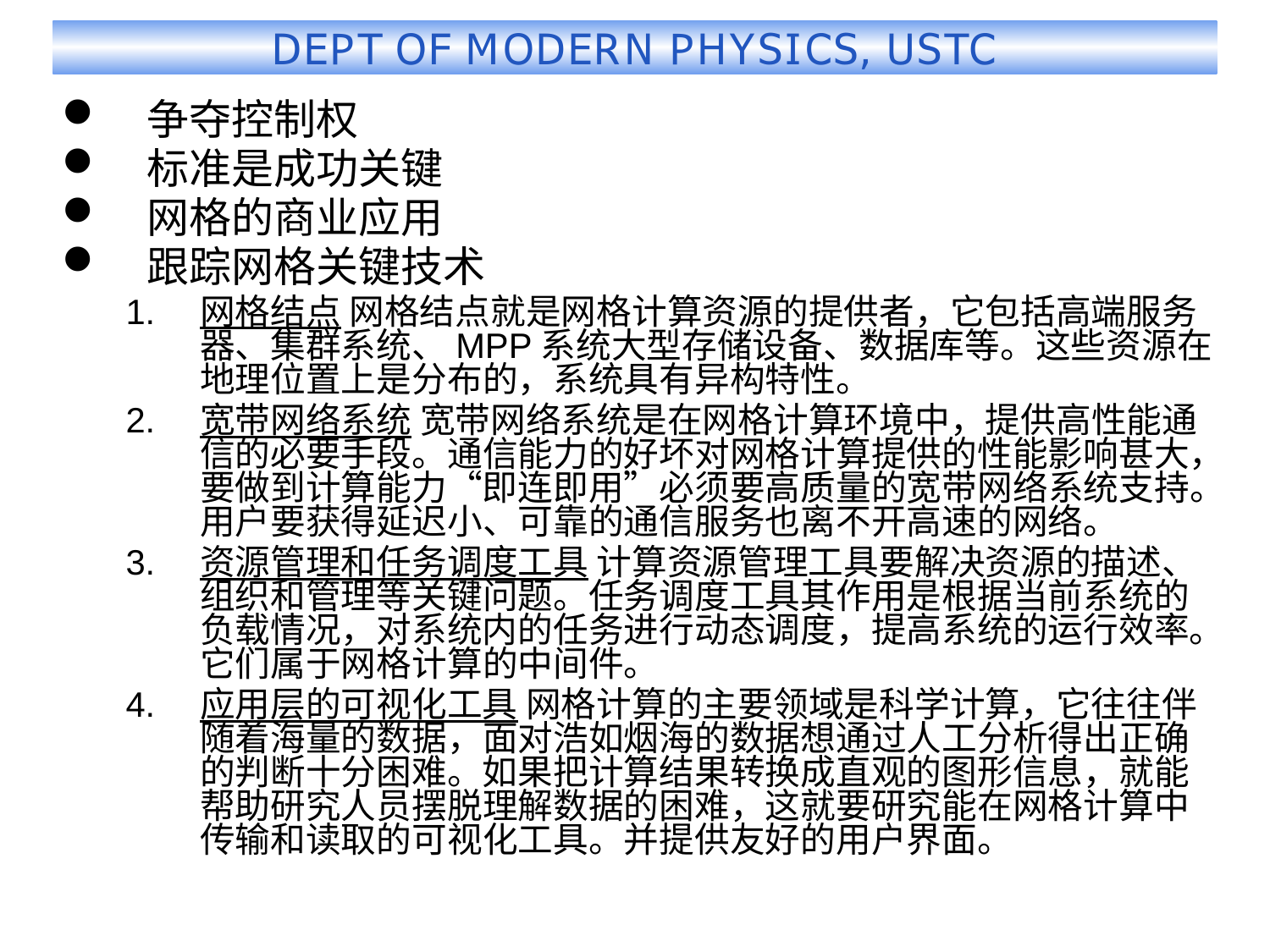

#
争夺控制权
标准是成功关键
网格的商业应用
跟踪网格关键技术
网格结点 网格结点就是网格计算资源的提供者，它包括高端服务器、集群系统、MPP系统大型存储设备、数据库等。这些资源在地理位置上是分布的，系统具有异构特性。
宽带网络系统 宽带网络系统是在网格计算环境中，提供高性能通信的必要手段。通信能力的好坏对网格计算提供的性能影响甚大，要做到计算能力“即连即用”必须要高质量的宽带网络系统支持。用户要获得延迟小、可靠的通信服务也离不开高速的网络。
资源管理和任务调度工具 计算资源管理工具要解决资源的描述、组织和管理等关键问题。任务调度工具其作用是根据当前系统的负载情况，对系统内的任务进行动态调度，提高系统的运行效率。它们属于网格计算的中间件。
应用层的可视化工具 网格计算的主要领域是科学计算，它往往伴随着海量的数据，面对浩如烟海的数据想通过人工分析得出正确的判断十分困难。如果把计算结果转换成直观的图形信息，就能帮助研究人员摆脱理解数据的困难，这就要研究能在网格计算中传输和读取的可视化工具。并提供友好的用户界面。